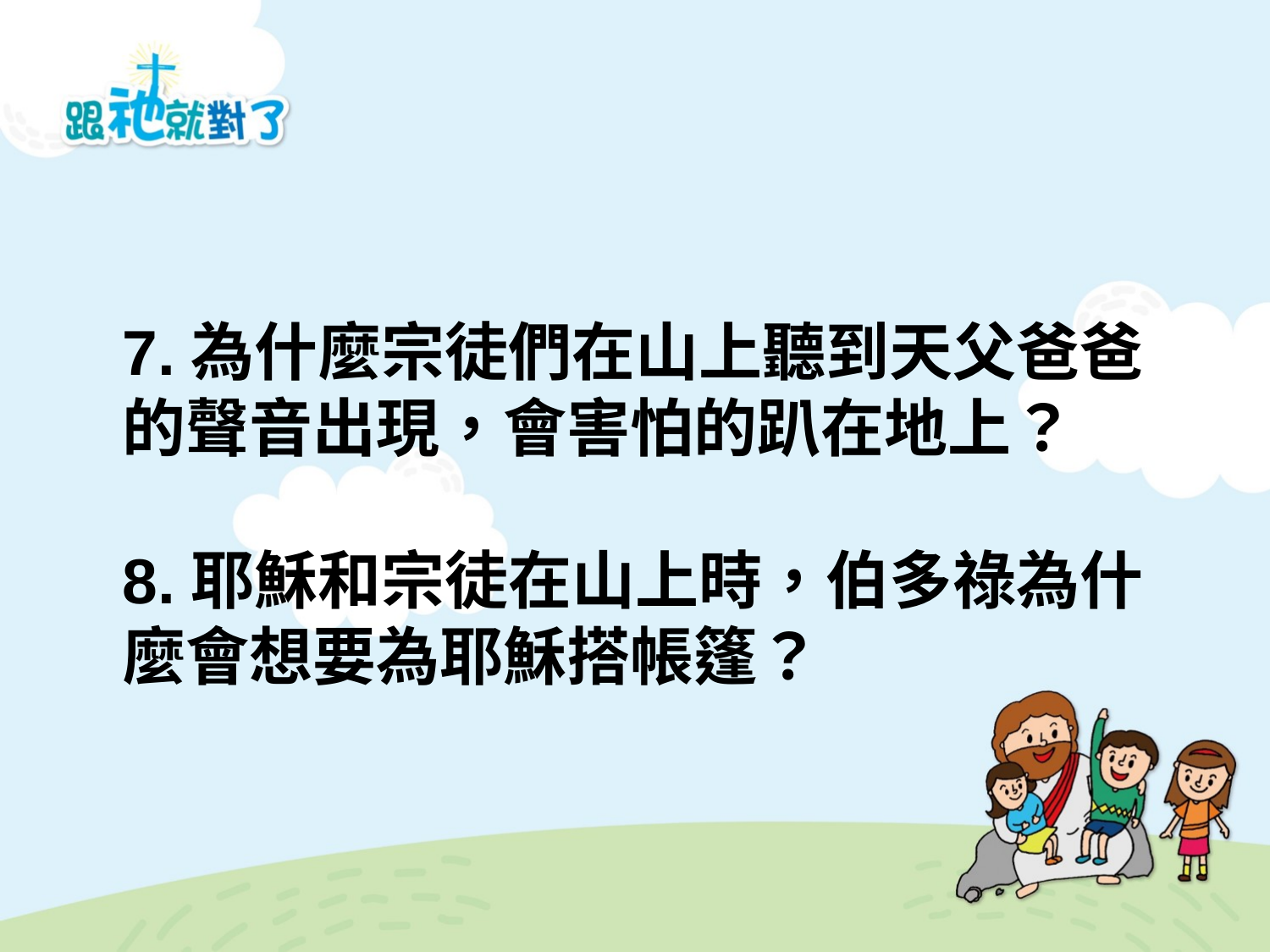

7.為什麼宗徒們在山上聽到天父爸爸的聲音出現，會害怕的趴在地上？

8.耶穌和宗徒在山上時，伯多祿為什麼會想要為耶穌搭帳篷？